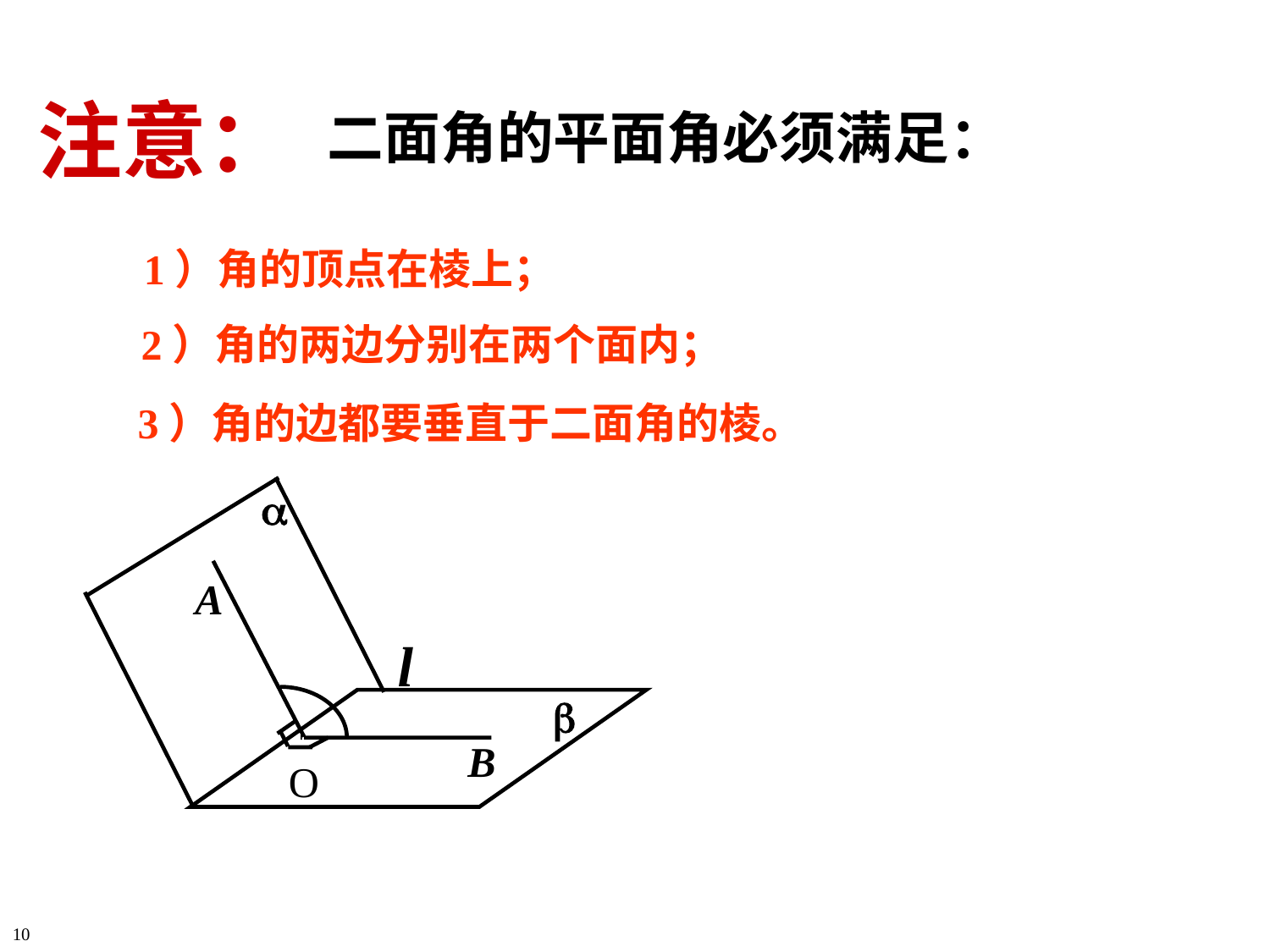

注意：
二面角的平面角必须满足：
1）角的顶点在棱上；
2）角的两边分别在两个面内；
3）角的边都要垂直于二面角的棱。
α

l
β

A

B

O

10